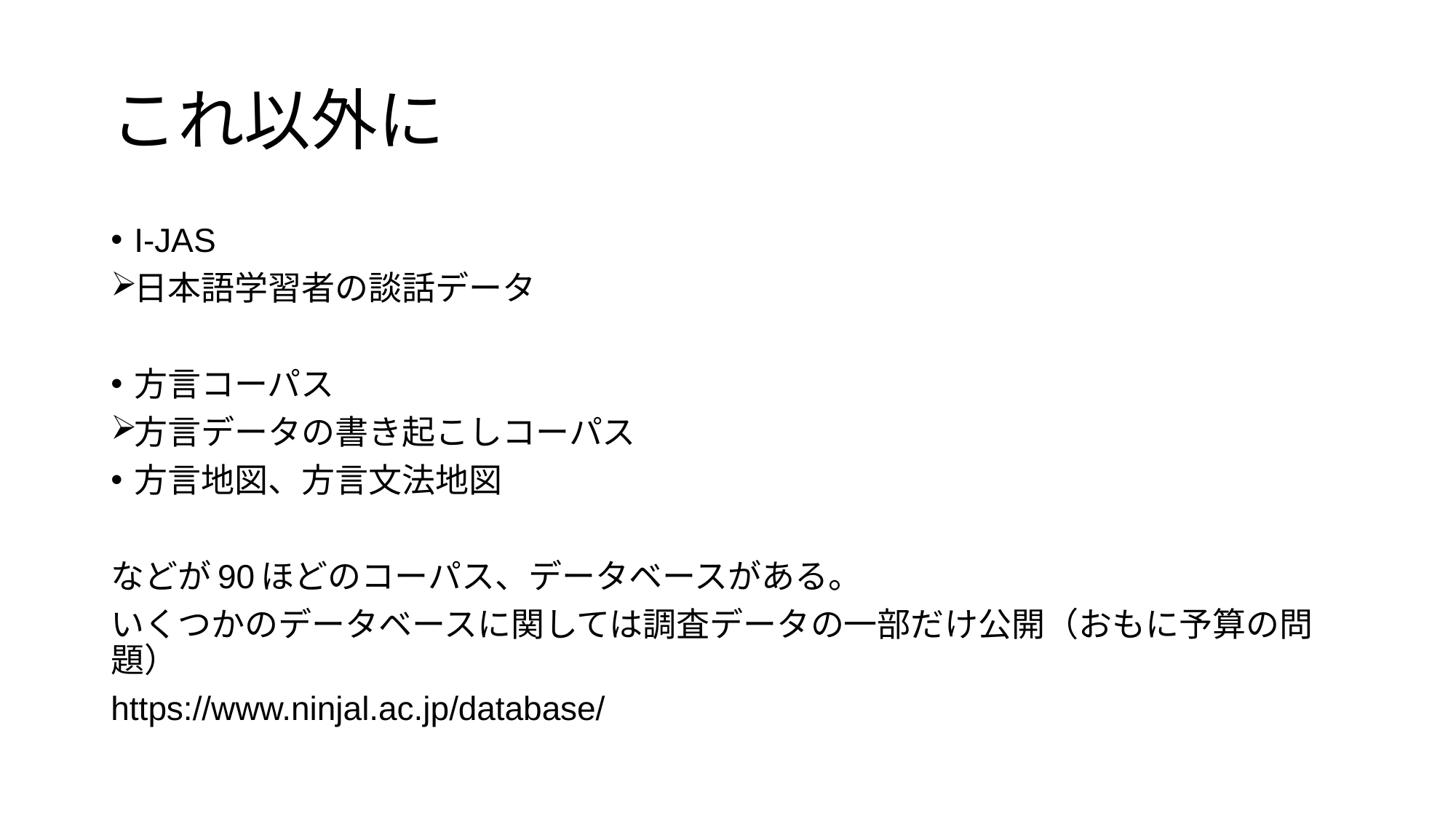

# これ以外に
I-JAS
日本語学習者の談話データ

方言コーパス
方言データの書き起こしコーパス
方言地図、方言文法地図

などが90ほどのコーパス、データベースがある。
いくつかのデータベースに関しては調査データの一部だけ公開（おもに予算の問題）
https://www.ninjal.ac.jp/database/